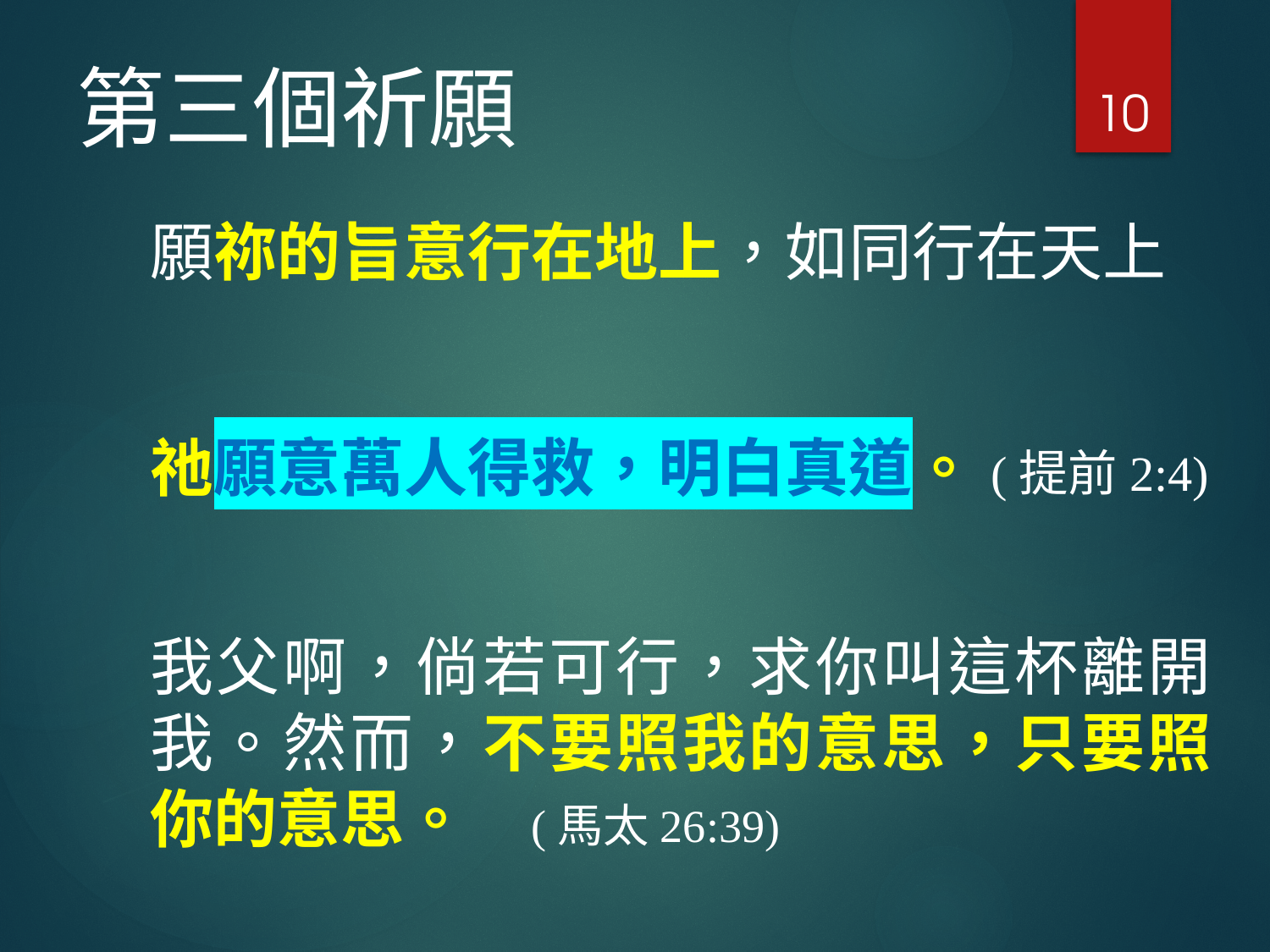

10
# 第三個祈願
願祢的旨意行在地上，如同行在天上

祂願意萬人得救，明白真道。(提前2:4)

我父啊，倘若可行，求你叫這杯離開我。然而，不要照我的意思，只要照你的意思。	(馬太26:39)